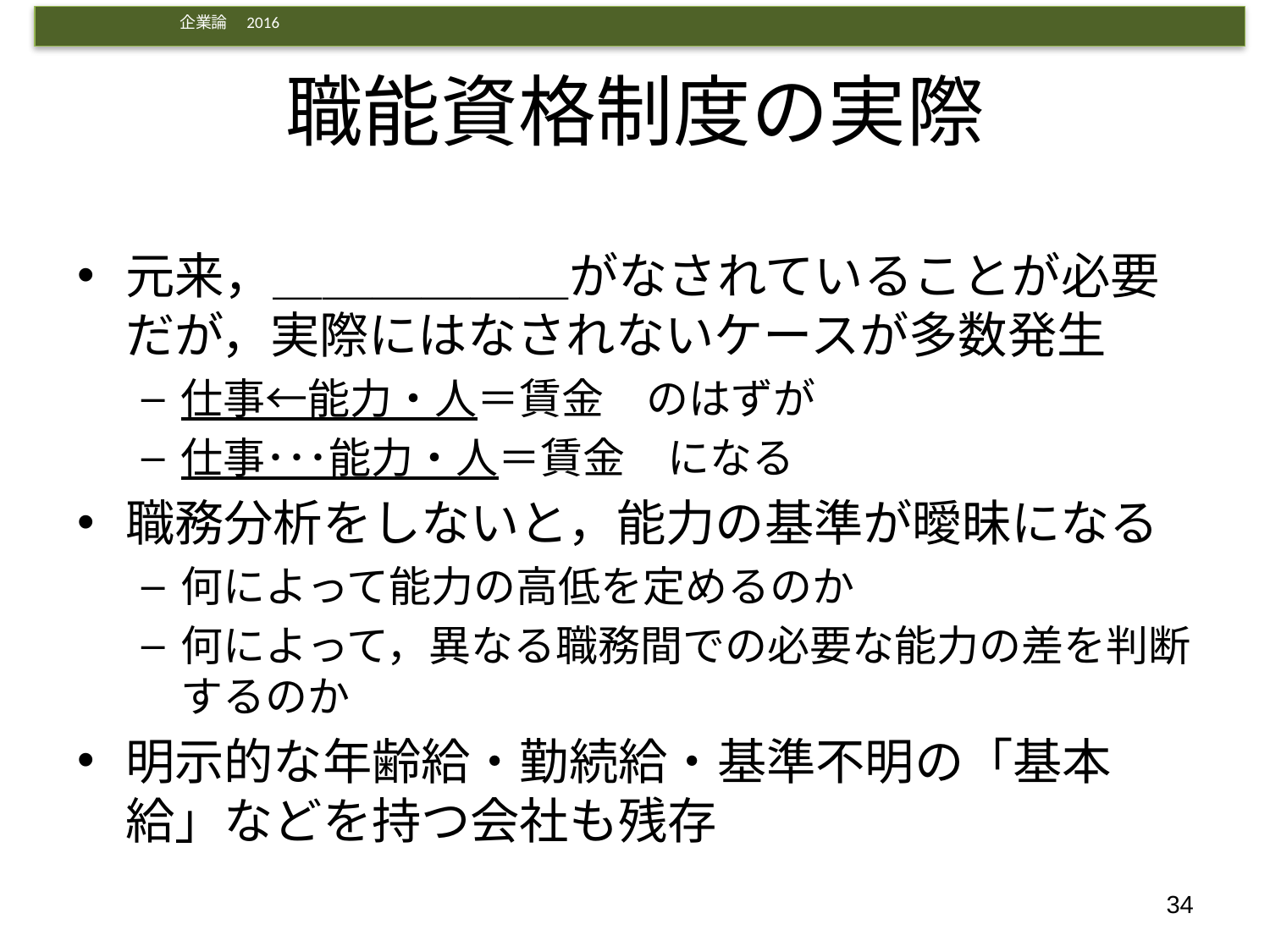

# 職能資格制度の実際
元来，＿＿＿＿＿＿がなされていることが必要だが，実際にはなされないケースが多数発生
仕事←能力・人＝賃金　のはずが
仕事･･･能力・人＝賃金　になる
職務分析をしないと，能力の基準が曖昧になる
何によって能力の高低を定めるのか
何によって，異なる職務間での必要な能力の差を判断するのか
明示的な年齢給・勤続給・基準不明の「基本給」などを持つ会社も残存

34